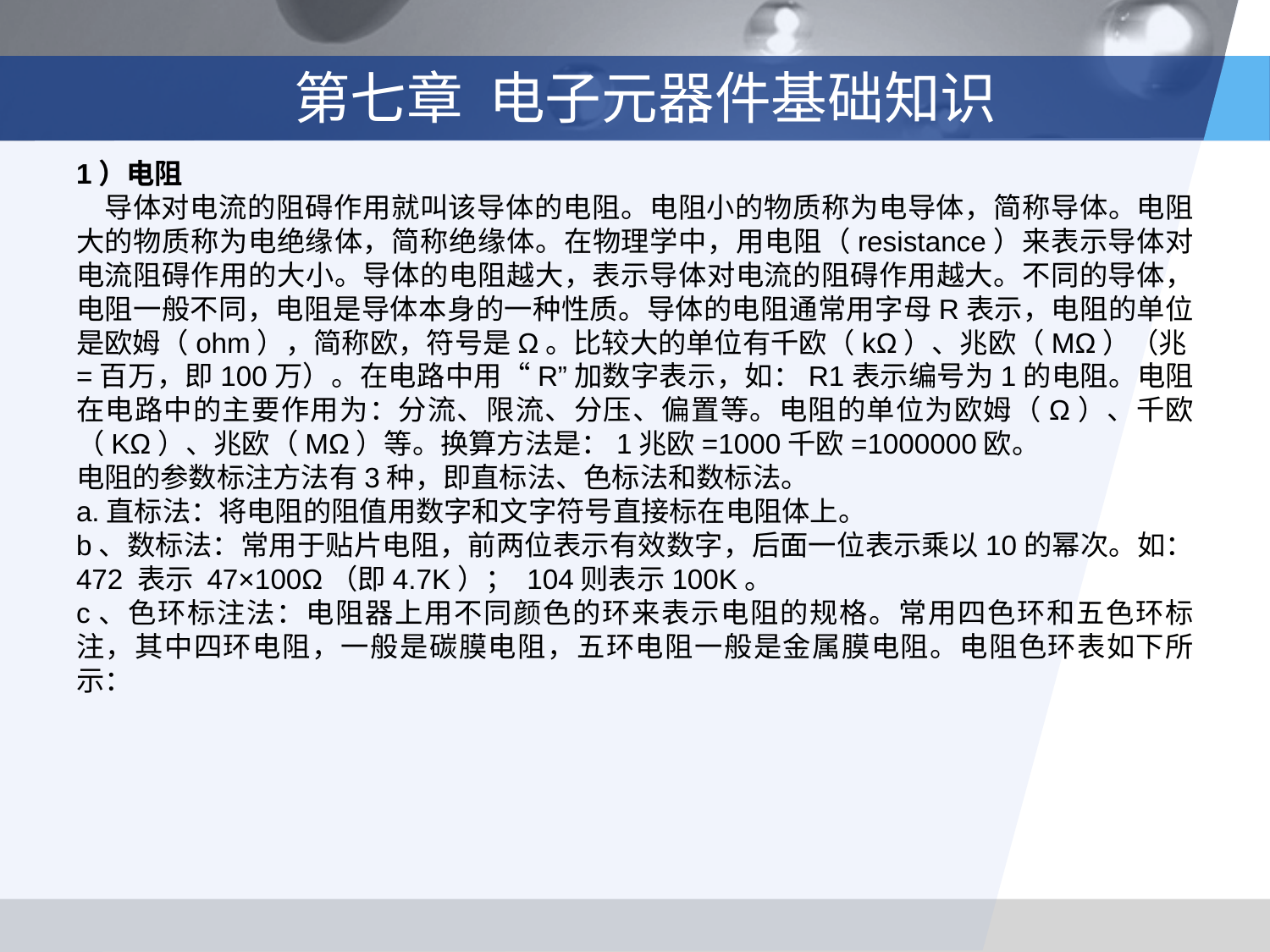

# 第七章  电子元器件基础知识
1）电阻
   导体对电流的阻碍作用就叫该导体的电阻。电阻小的物质称为电导体，简称导体。电阻大的物质称为电绝缘体，简称绝缘体。在物理学中，用电阻（resistance）来表示导体对电流阻碍作用的大小。导体的电阻越大，表示导体对电流的阻碍作用越大。不同的导体，电阻一般不同，电阻是导体本身的一种性质。导体的电阻通常用字母R表示，电阻的单位是欧姆（ohm），简称欧，符号是Ω。比较大的单位有千欧（kΩ）、兆欧（MΩ）（兆=百万，即100万）。在电路中用“R”加数字表示，如：R1表示编号为1的电阻。电阻在电路中的主要作用为：分流、限流、分压、偏置等。电阻的单位为欧姆（Ω）、千欧（KΩ）、兆欧（MΩ）等。换算方法是：1兆欧=1000千欧=1000000欧。
电阻的参数标注方法有3种，即直标法、色标法和数标法。
a.直标法：将电阻的阻值用数字和文字符号直接标在电阻体上。
b、数标法：常用于贴片电阻，前两位表示有效数字，后面一位表示乘以10的幂次。如： 472 表示 47×100Ω（即4.7K）； 104则表示100K。
c、色环标注法：电阻器上用不同颜色的环来表示电阻的规格。常用四色环和五色环标注，其中四环电阻，一般是碳膜电阻，五环电阻一般是金属膜电阻。电阻色环表如下所示：